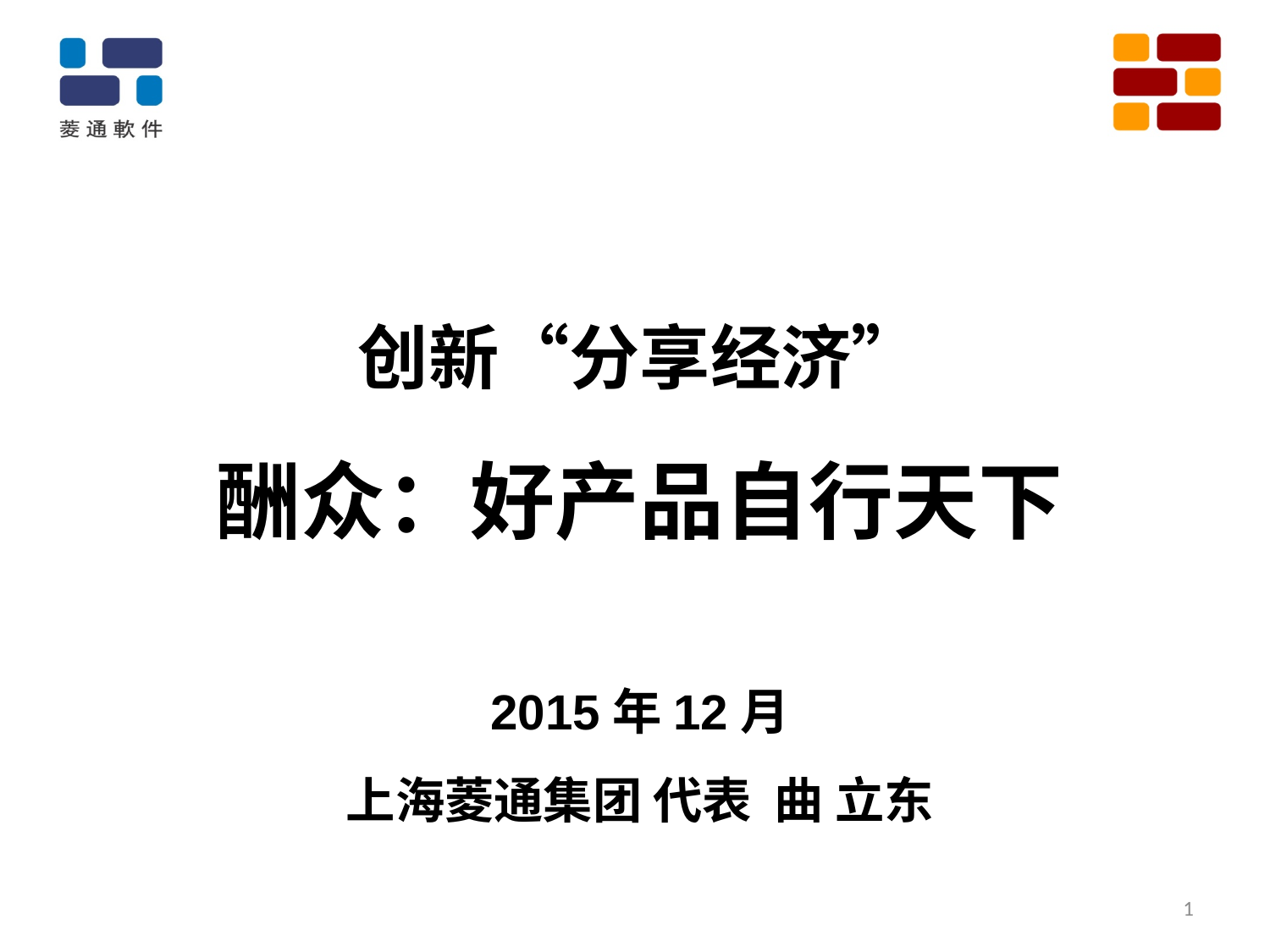

# 创新“分享经济” 酬众：好产品自行天下 2015年12月 上海菱通集团 代表  曲 立东
1